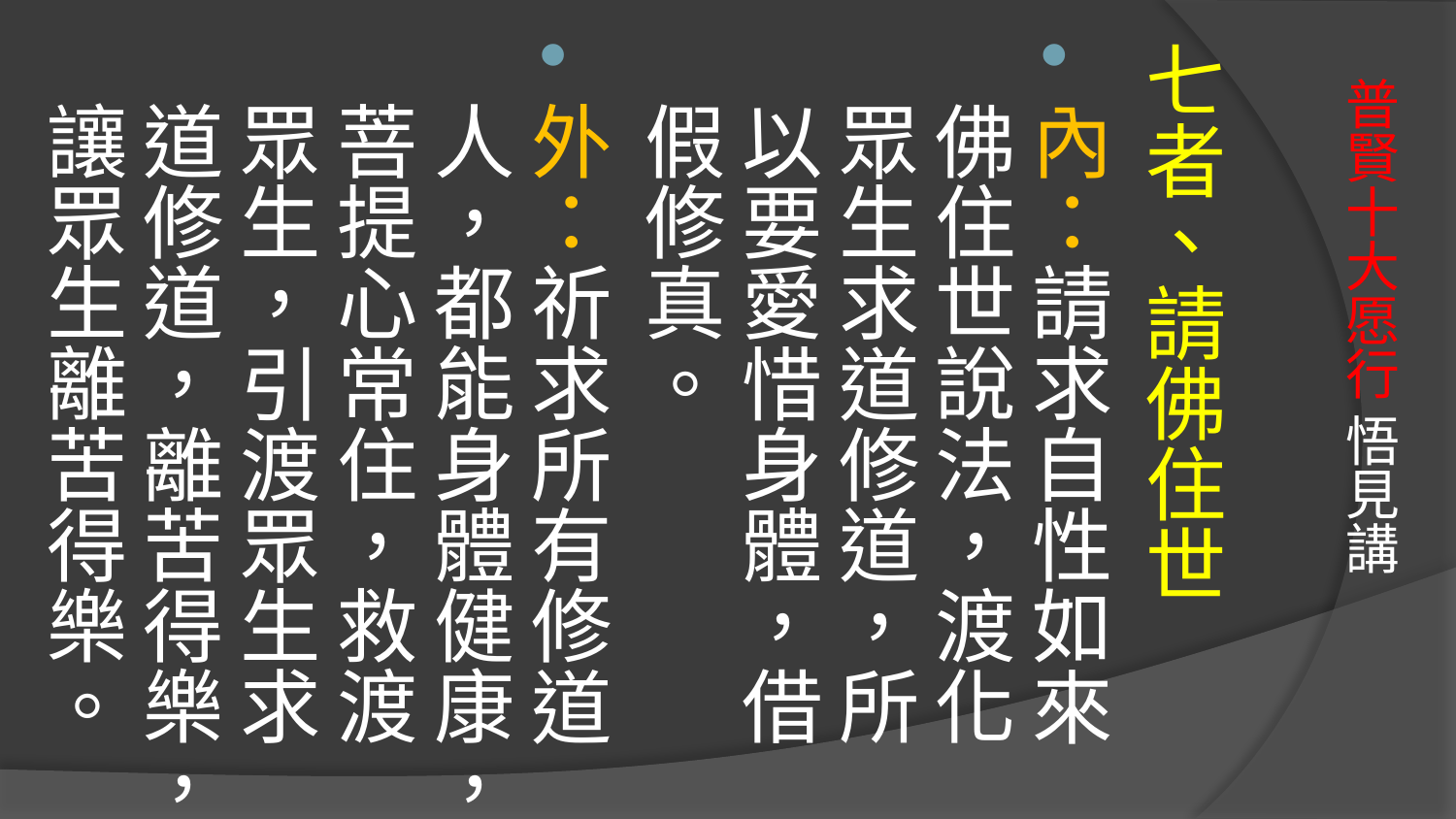

七者、請佛住世
內：請求自性如來佛住世說法，渡化眾生求道修道，所以要愛惜身體，借假修真。
外：祈求所有修道人，都能身體健康，菩提心常住，救渡眾生，引渡眾生求道修道，離苦得樂，讓眾生離苦得樂。
# 普賢十大愿行 悟見講